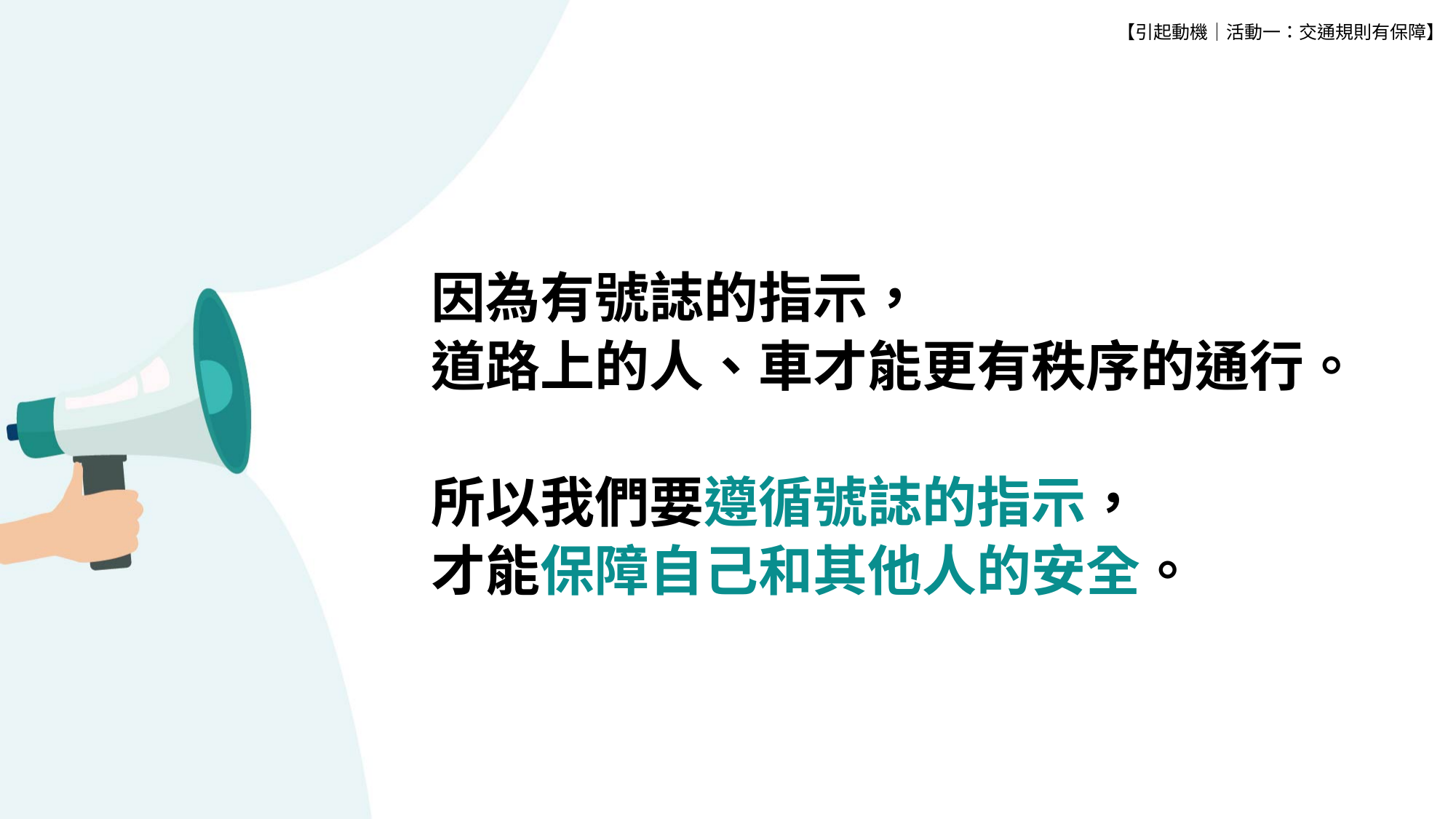

【引起動機│活動一：交通規則有保障】
因為有號誌的指示，
道路上的人、車才能更有秩序的通行。

所以我們要遵循號誌的指示，
才能保障自己和其他人的安全。